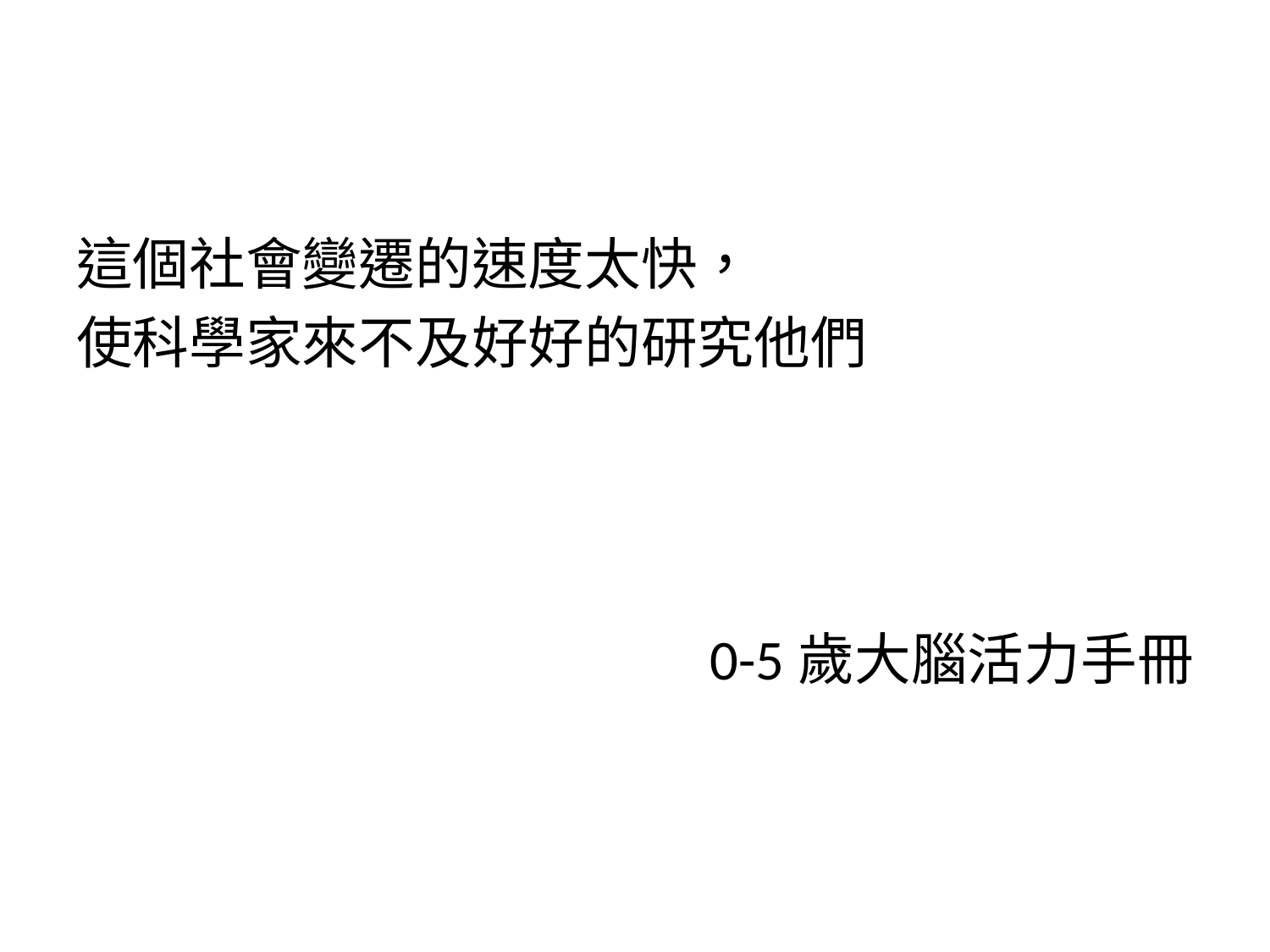

#
這個社會變遷的速度太快，
使科學家來不及好好的研究他們

0-5歲大腦活力手冊